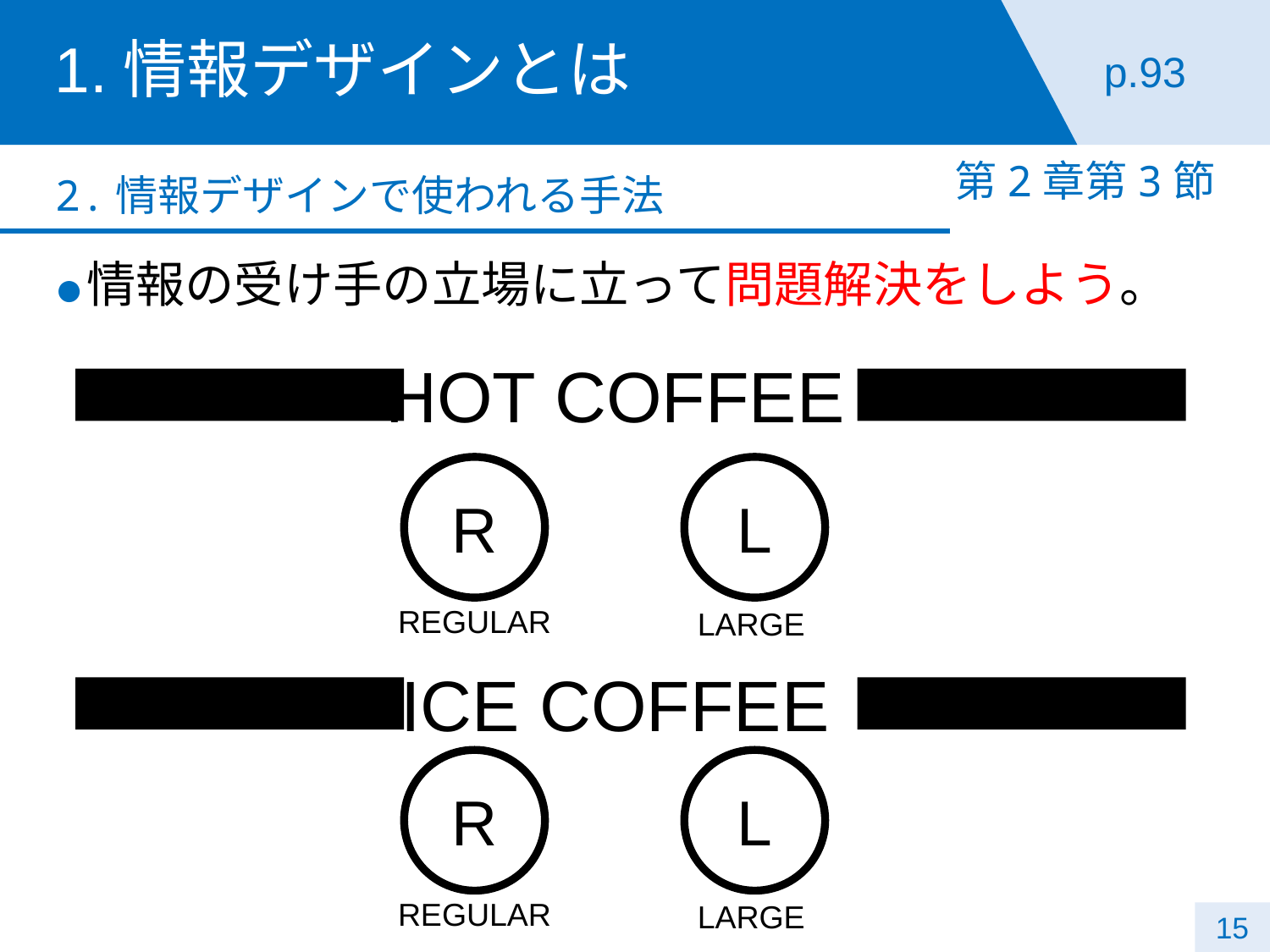

# 1.情報デザインとは
p.93
第2章第3節
2.情報デザインで使われる手法
情報の受け手の立場に立って問題解決をしよう。
HOT COFFEE

L
R
REGULAR
LARGE
ICE COFFEE

L
R
REGULAR
LARGE
15